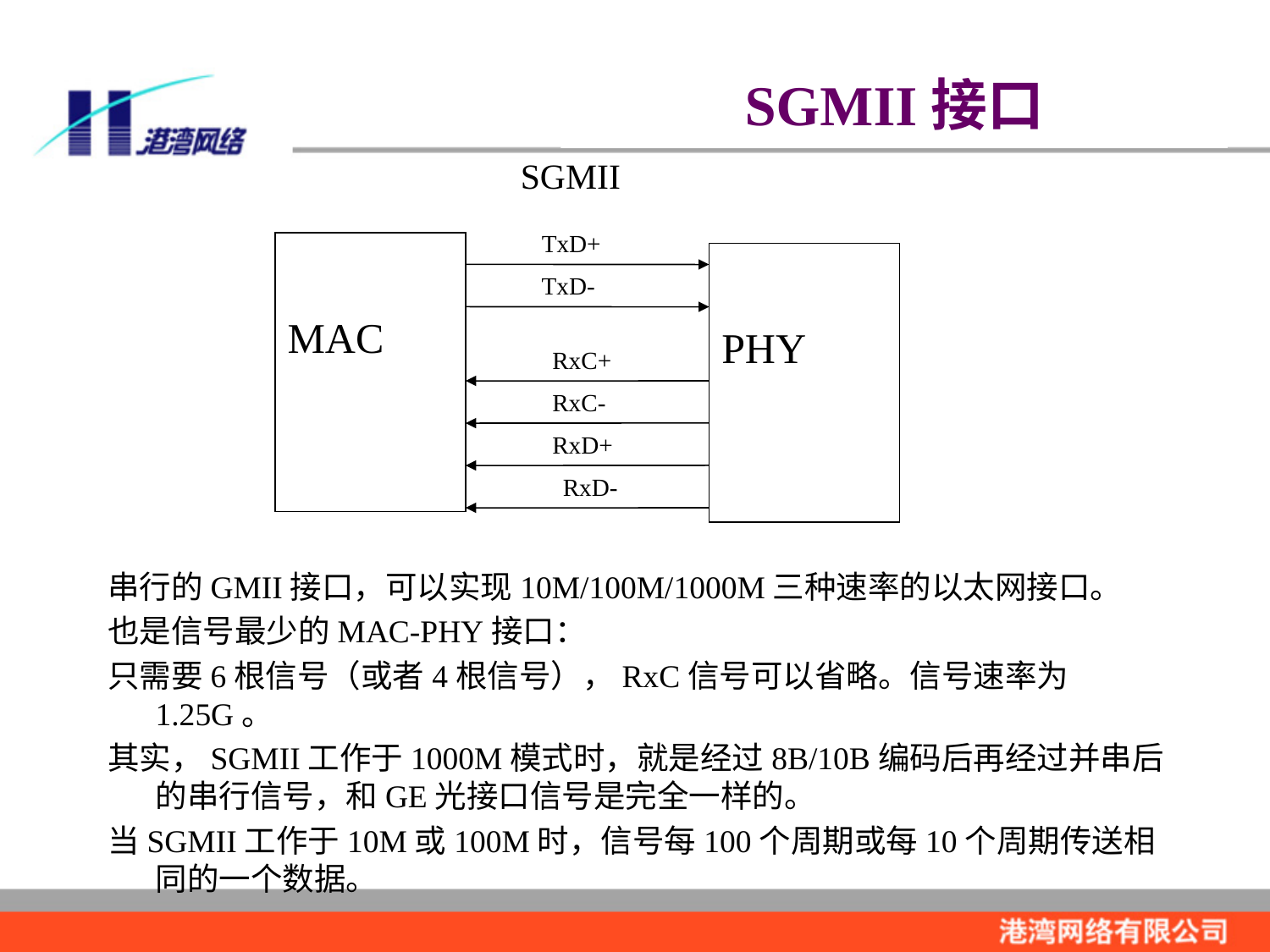

SGMII接口
SGMII
TxD+

MAC

PHY

TxD-

RxC+

RxC-

RxD+

RxD-

串行的GMII接口，可以实现10M/100M/1000M三种速率的以太网接口。
也是信号最少的MAC-PHY接口：
只需要6根信号（或者4根信号），RxC信号可以省略。信号速率为1.25G。
其实，SGMII工作于1000M模式时，就是经过8B/10B编码后再经过并串后的串行信号，和GE光接口信号是完全一样的。
当SGMII工作于10M或100M时，信号每100个周期或每10个周期传送相同的一个数据。